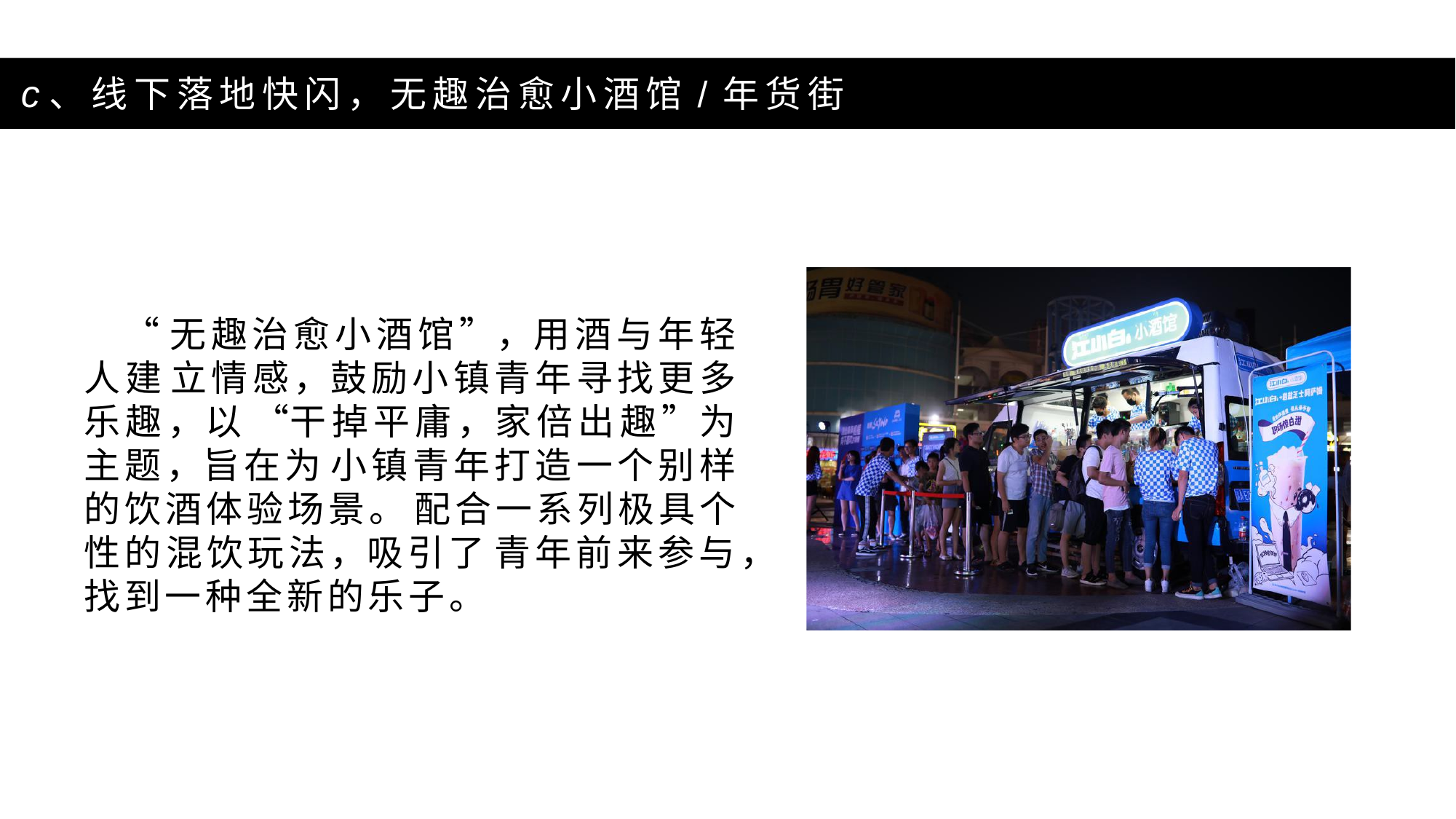

# c、线下落地快闪，无趣治愈小酒馆/年货街

“无趣治愈小酒馆”，用酒与年轻人建 立情感，鼓励小镇青年寻找更多乐趣，以 “干掉平庸，家倍出趣”为主题，旨在为 小镇青年打造一个别样的饮酒体验场景。 配合一系列极具个性的混饮玩法，吸引了 青年前来参与，找到一种全新的乐子。